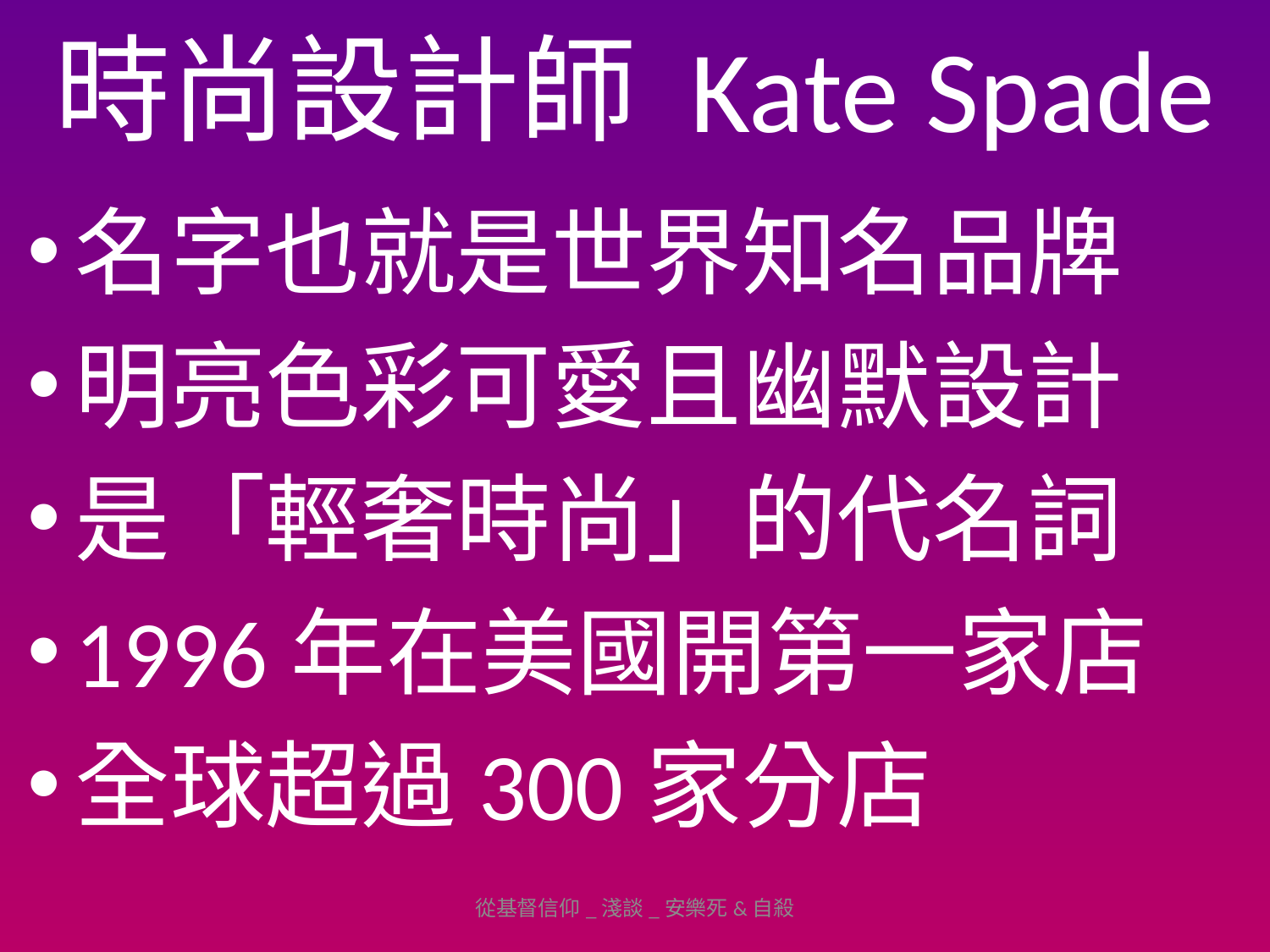

# 時尚設計師 Kate Spade
名字也就是世界知名品牌
明亮色彩可愛且幽默設計
是「輕奢時尚」的代名詞
1996年在美國開第一家店
全球超過300家分店
從基督信仰_淺談_安樂死&自殺